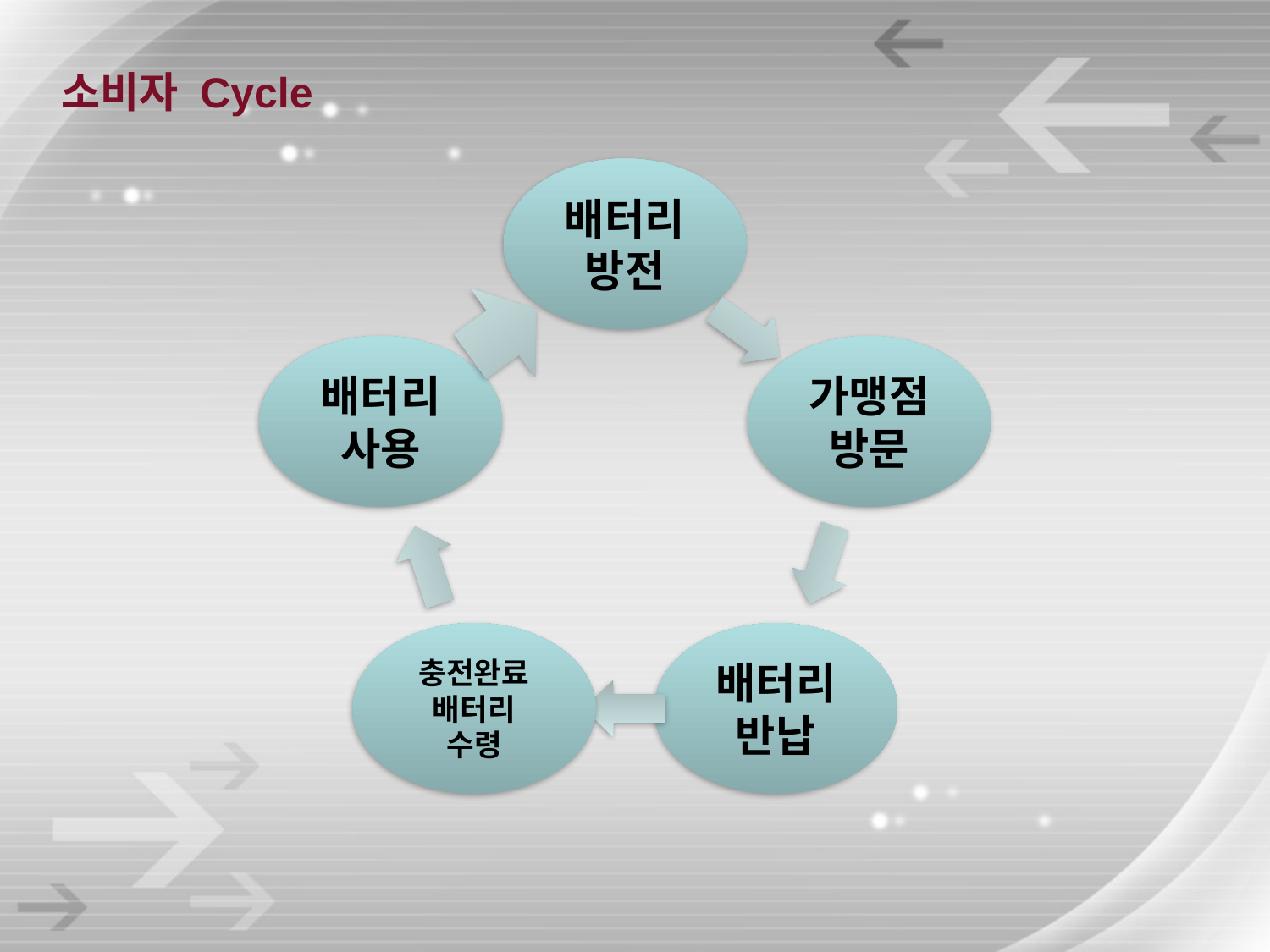

소비자 Cycle
배터리 방전
가맹점 방문
배터리 반납
충전완료
배터리 수령
배터리 사용